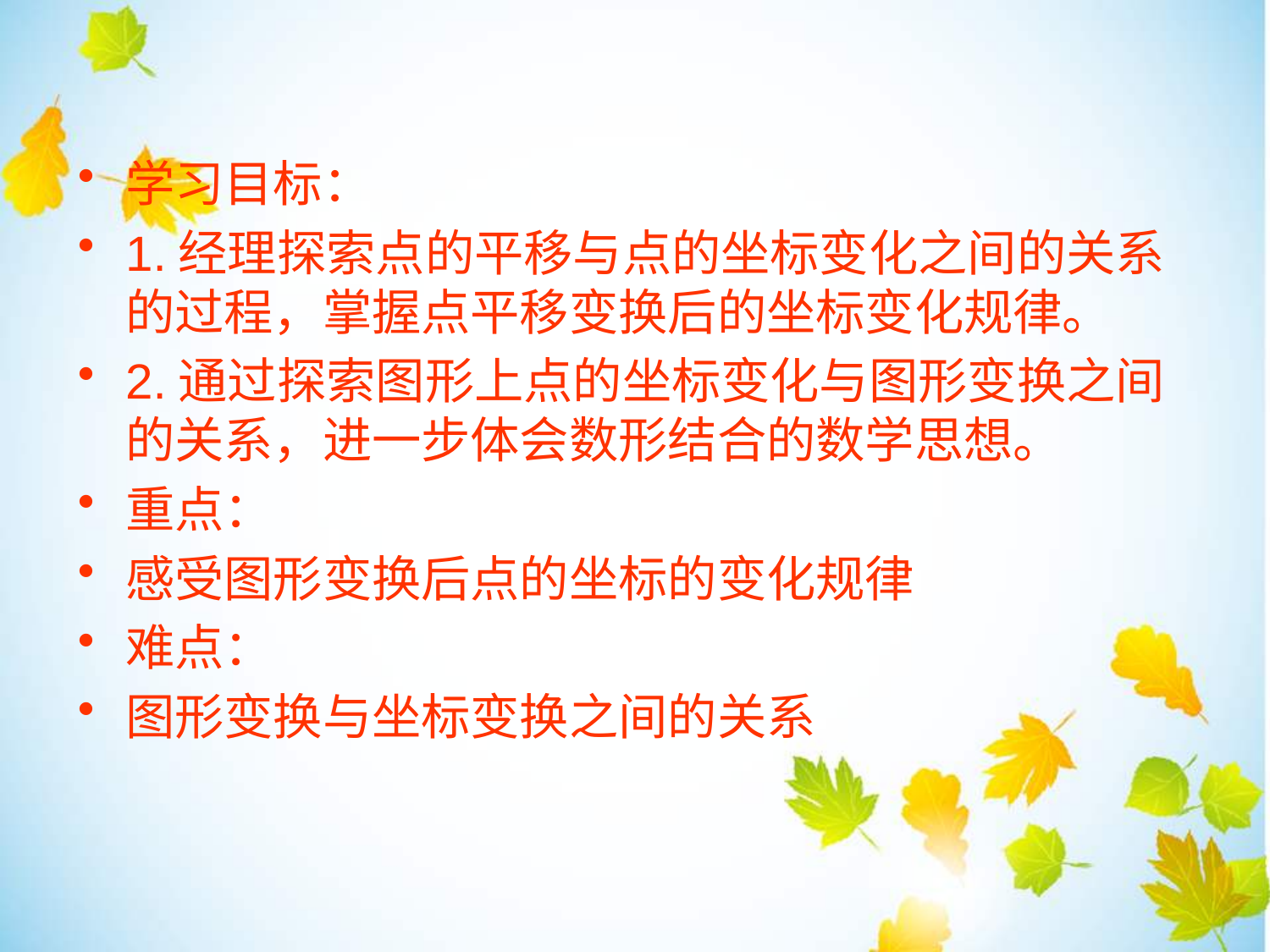

学习目标：
1.经理探索点的平移与点的坐标变化之间的关系的过程，掌握点平移变换后的坐标变化规律。
2.通过探索图形上点的坐标变化与图形变换之间的关系，进一步体会数形结合的数学思想。
重点：
感受图形变换后点的坐标的变化规律
难点：
图形变换与坐标变换之间的关系